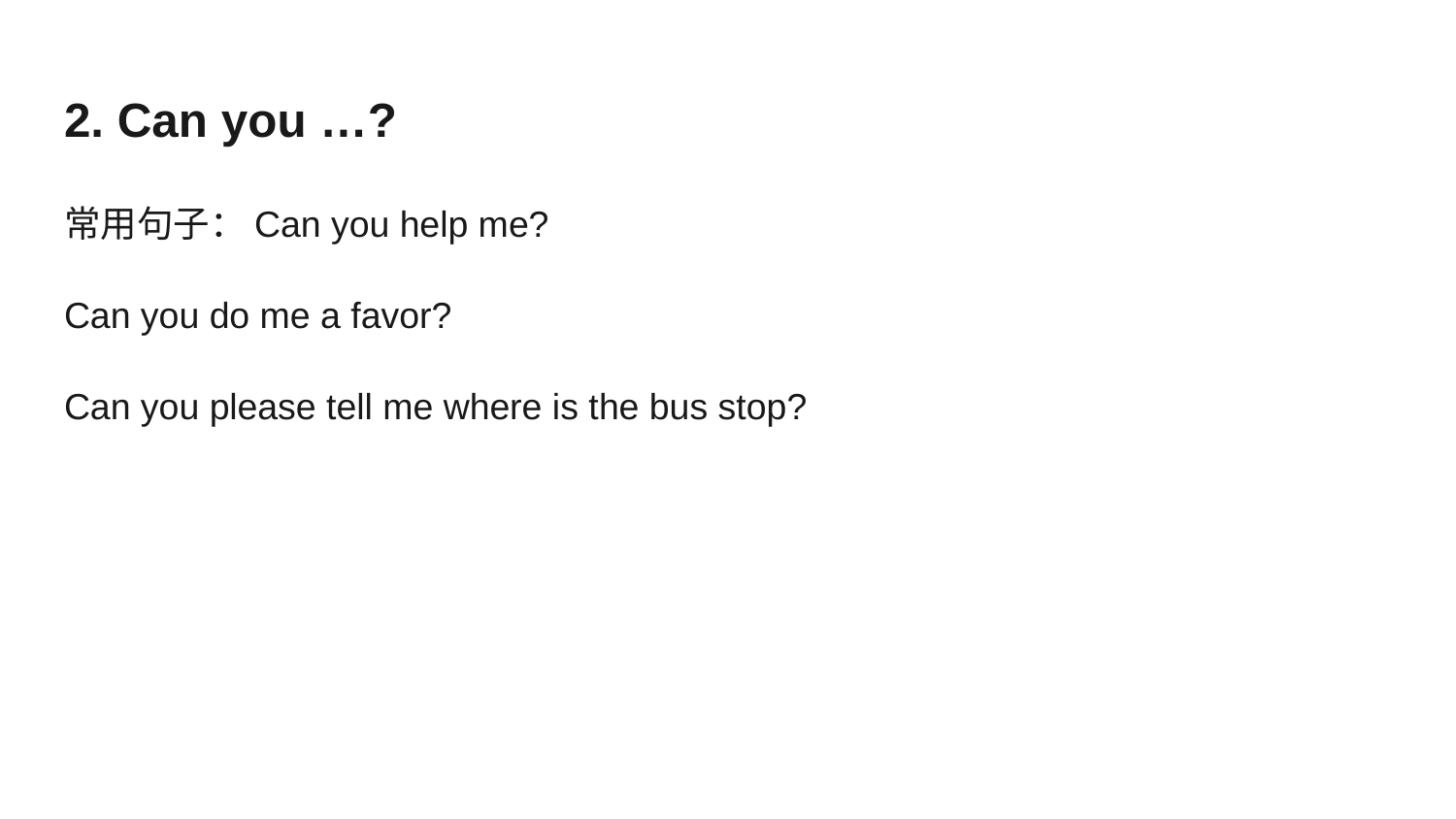

# 2. Can you …?

常用句子：Can you help me?
Can you do me a favor?
Can you please tell me where is the bus stop?